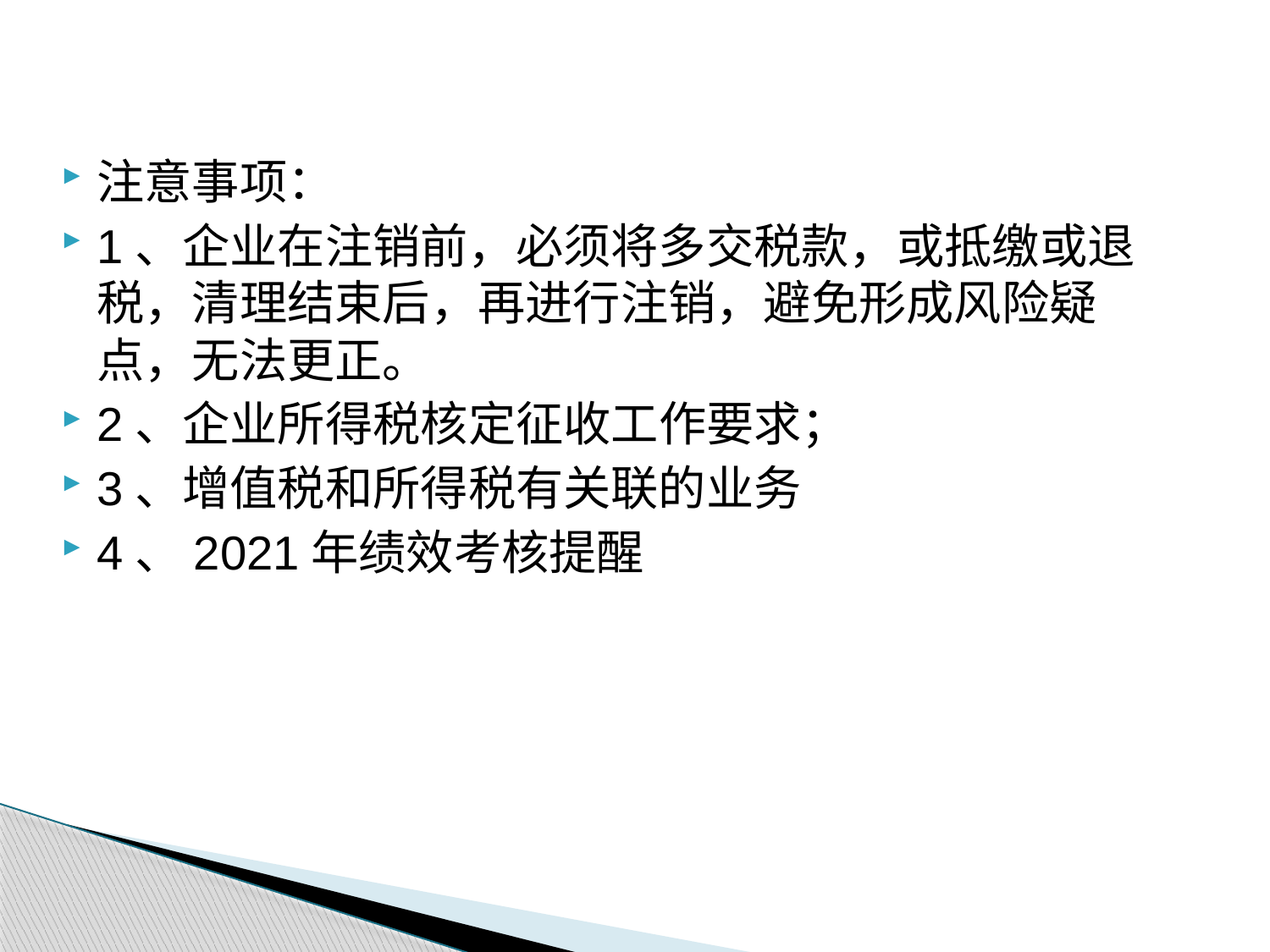

注意事项：
1、企业在注销前，必须将多交税款，或抵缴或退税，清理结束后，再进行注销，避免形成风险疑点，无法更正。
2、企业所得税核定征收工作要求；
3、增值税和所得税有关联的业务
4、2021年绩效考核提醒